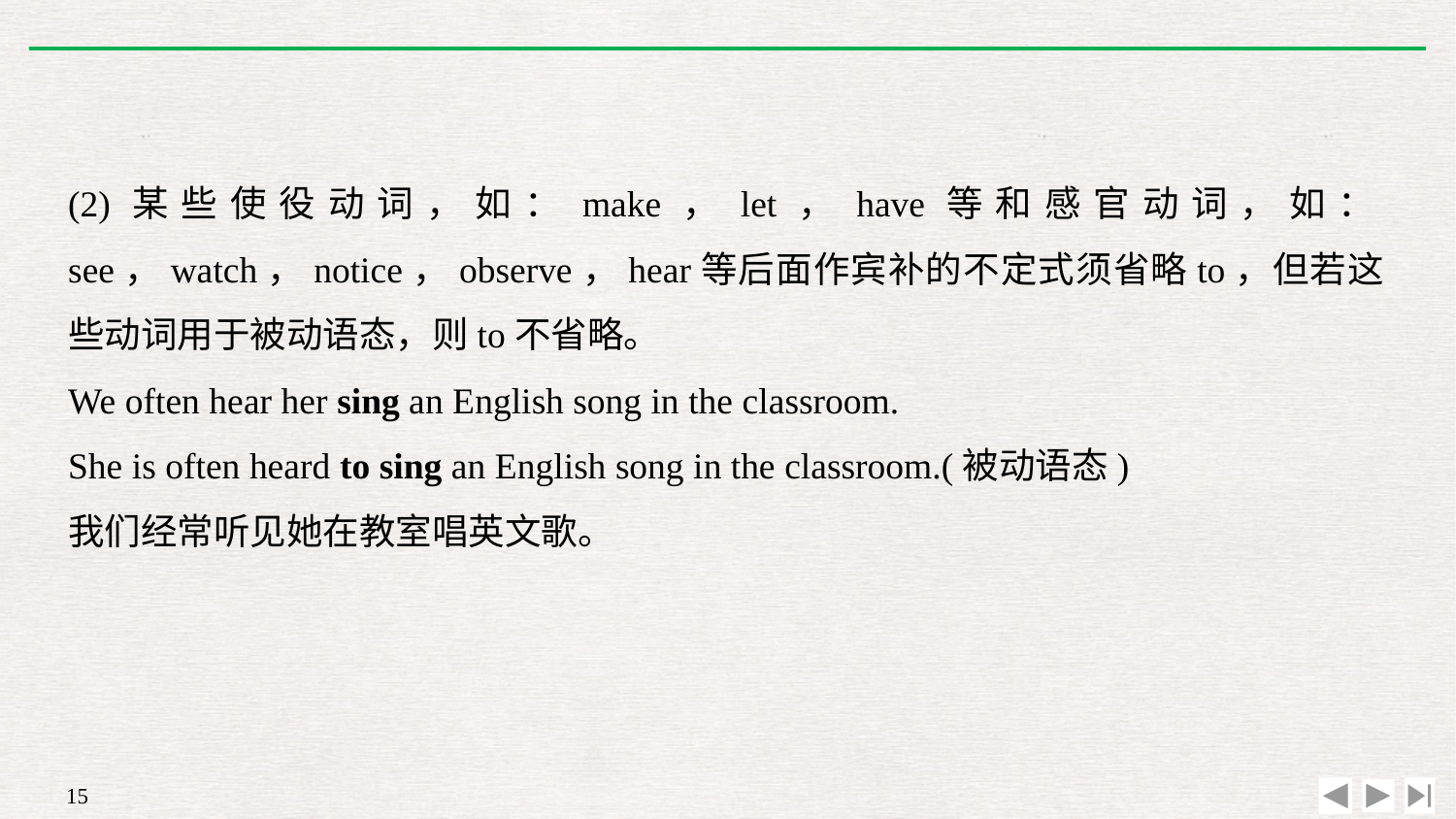

(2)某些使役动词，如：make，let，have等和感官动词，如：see，watch，notice，observe，hear等后面作宾补的不定式须省略to，但若这些动词用于被动语态，则to不省略。
We often hear her sing an English song in the classroom.
She is often heard to sing an English song in the classroom.(被动语态)
我们经常听见她在教室唱英文歌。